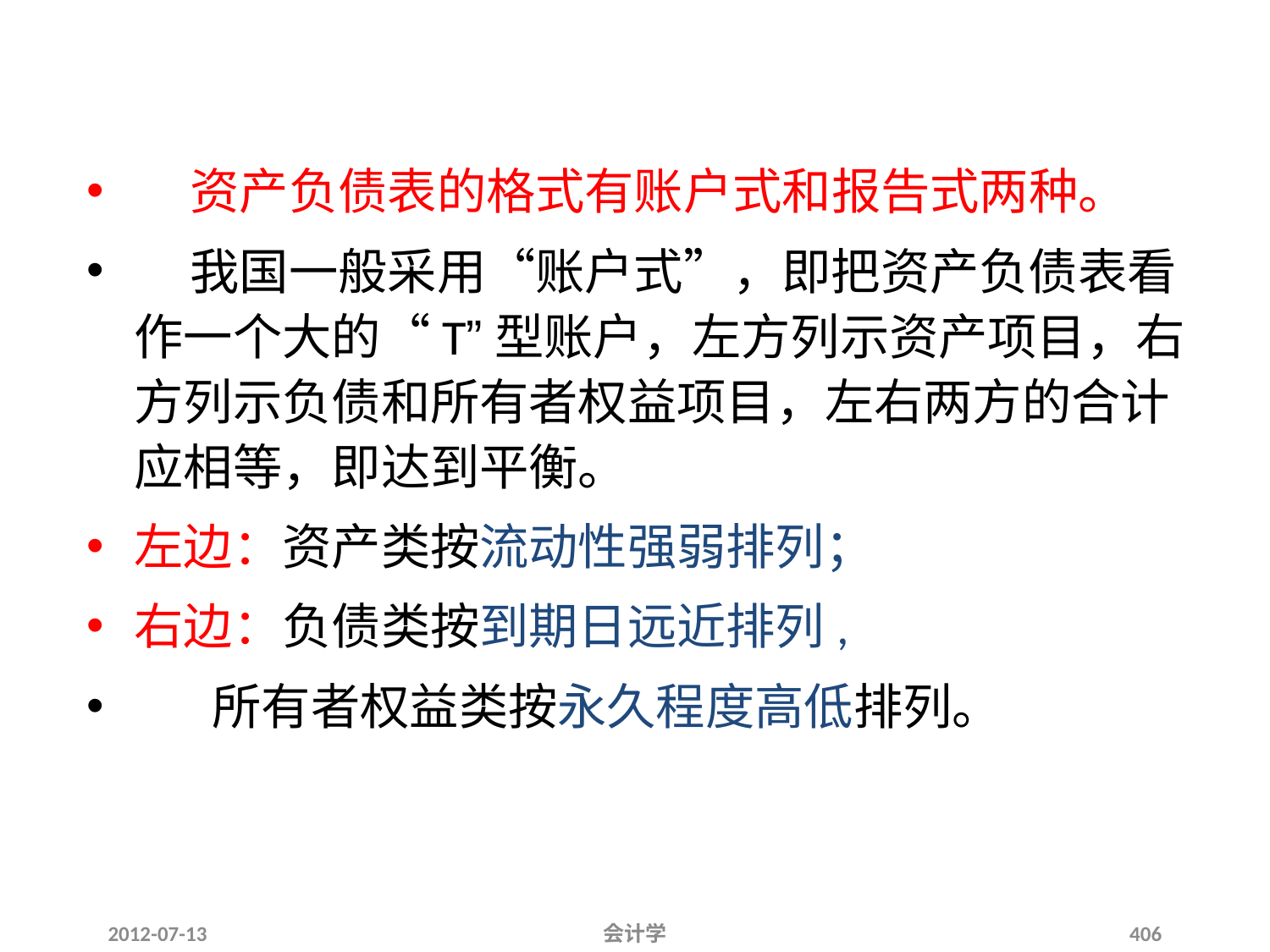

# （三）资产负债表的结构
    资产负债表的格式有账户式和报告式两种。
    我国一般采用“账户式”，即把资产负债表看作一个大的“T”型账户，左方列示资产项目，右方列示负债和所有者权益项目，左右两方的合计应相等，即达到平衡。
左边：资产类按流动性强弱排列；
右边：负债类按到期日远近排列,
      所有者权益类按永久程度高低排列。
2012-07-13
会计学
406